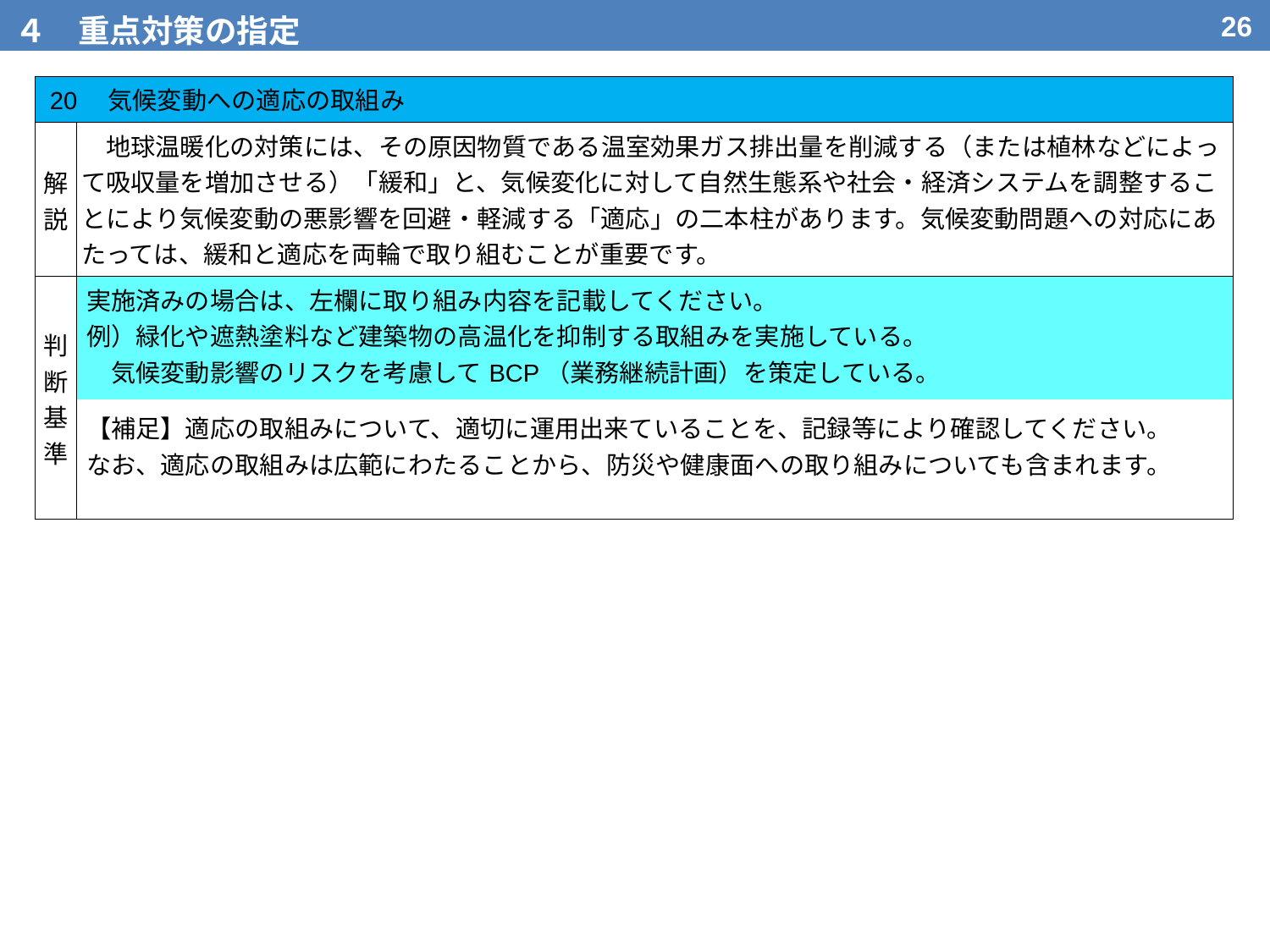

４　重点対策の指定
26
| 20　気候変動への適応の取組み |  |
| --- | --- |
| 解説 | 地球温暖化の対策には、その原因物質である温室効果ガス排出量を削減する（または植林などによって吸収量を増加させる）「緩和」と、気候変化に対して自然生態系や社会・経済システムを調整することにより気候変動の悪影響を回避・軽減する「適応」の二本柱があります。気候変動問題への対応にあたっては、緩和と適応を両輪で取り組むことが重要です。 |
| 判断基準 | 実施済みの場合は、左欄に取り組み内容を記載してください。 例）緑化や遮熱塗料など建築物の高温化を抑制する取組みを実施している。 　気候変動影響のリスクを考慮してBCP（業務継続計画）を策定している。 |
|  | 【補足】適応の取組みについて、適切に運用出来ていることを、記録等により確認してください。 なお、適応の取組みは広範にわたることから、防災や健康面への取り組みについても含まれます。 |